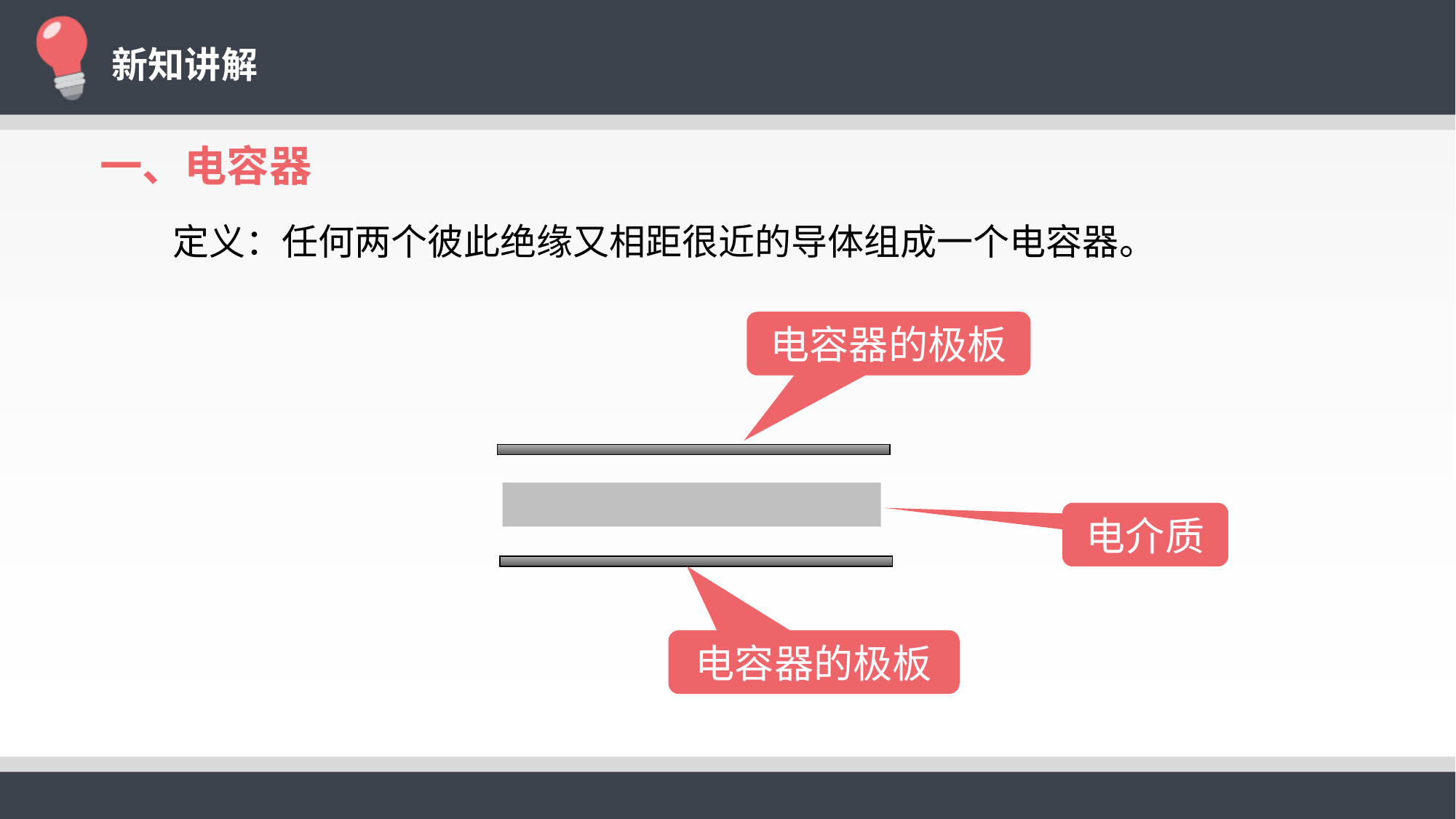

新知讲解
一、电容器
        定义：任何两个彼此绝缘又相距很近的导体组成一个电容器。
电容器的极板

电介质
电容器的极板